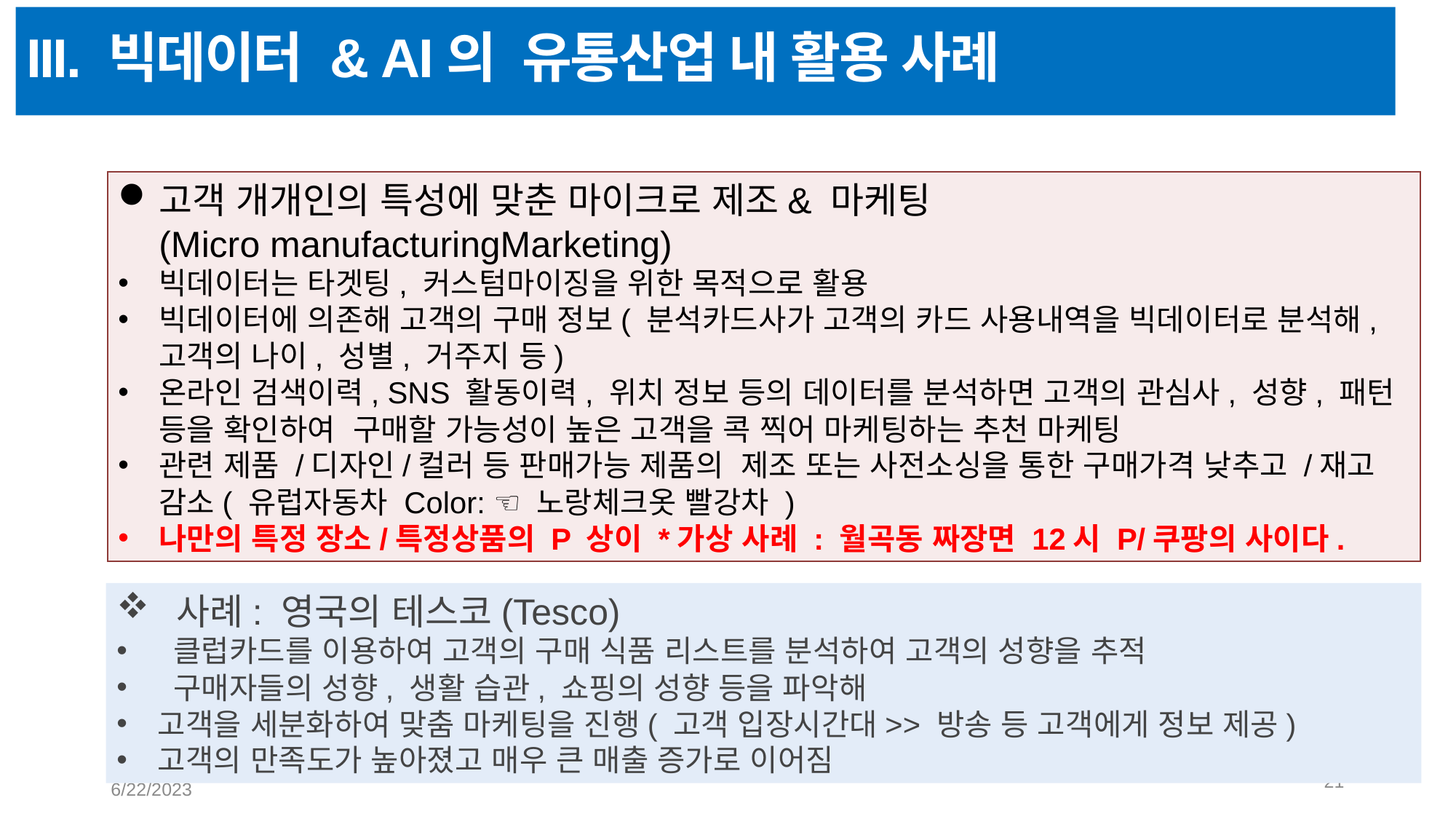

III. 빅데이터 & AI의  유통산업 내 활용 사례
고객 개개인의 특성에 맞춘 마이크로 제조& 마케팅
    (Micro manufacturingMarketing)
빅데이터는 타겟팅, 커스텀마이징을 위한 목적으로 활용
빅데이터에 의존해 고객의 구매 정보( 분석카드사가 고객의 카드 사용내역을 빅데이터로 분석해, 고객의 나이, 성별, 거주지 등)
온라인 검색이력, SNS 활동이력, 위치 정보 등의 데이터를 분석하면 고객의 관심사, 성향, 패턴 등을 확인하여  구매할 가능성이 높은 고객을 콕 찍어 마케팅하는 추천 마케팅
관련 제품 /디자인/컬러 등 판매가능 제품의  제조 또는 사전소싱을 통한 구매가격 낮추고 /재고 감소( 유럽자동차 Color: ☜ 노랑체크옷 빨강차 )
나만의 특정 장소/특정상품의 P 상이 *가상 사례 : 월곡동 짜장면 12시 P/쿠팡의 사이다.
 사례: 영국의 테스코(Tesco)
 클럽카드를 이용하여 고객의 구매 식품 리스트를 분석하여 고객의 성향을 추적
 구매자들의 성향, 생활 습관, 쇼핑의 성향 등을 파악해
고객을 세분화하여 맞춤 마케팅을 진행( 고객 입장시간대>> 방송 등 고객에게 정보 제공)
고객의 만족도가 높아졌고 매우 큰 매출 증가로 이어짐
21
6/22/2023